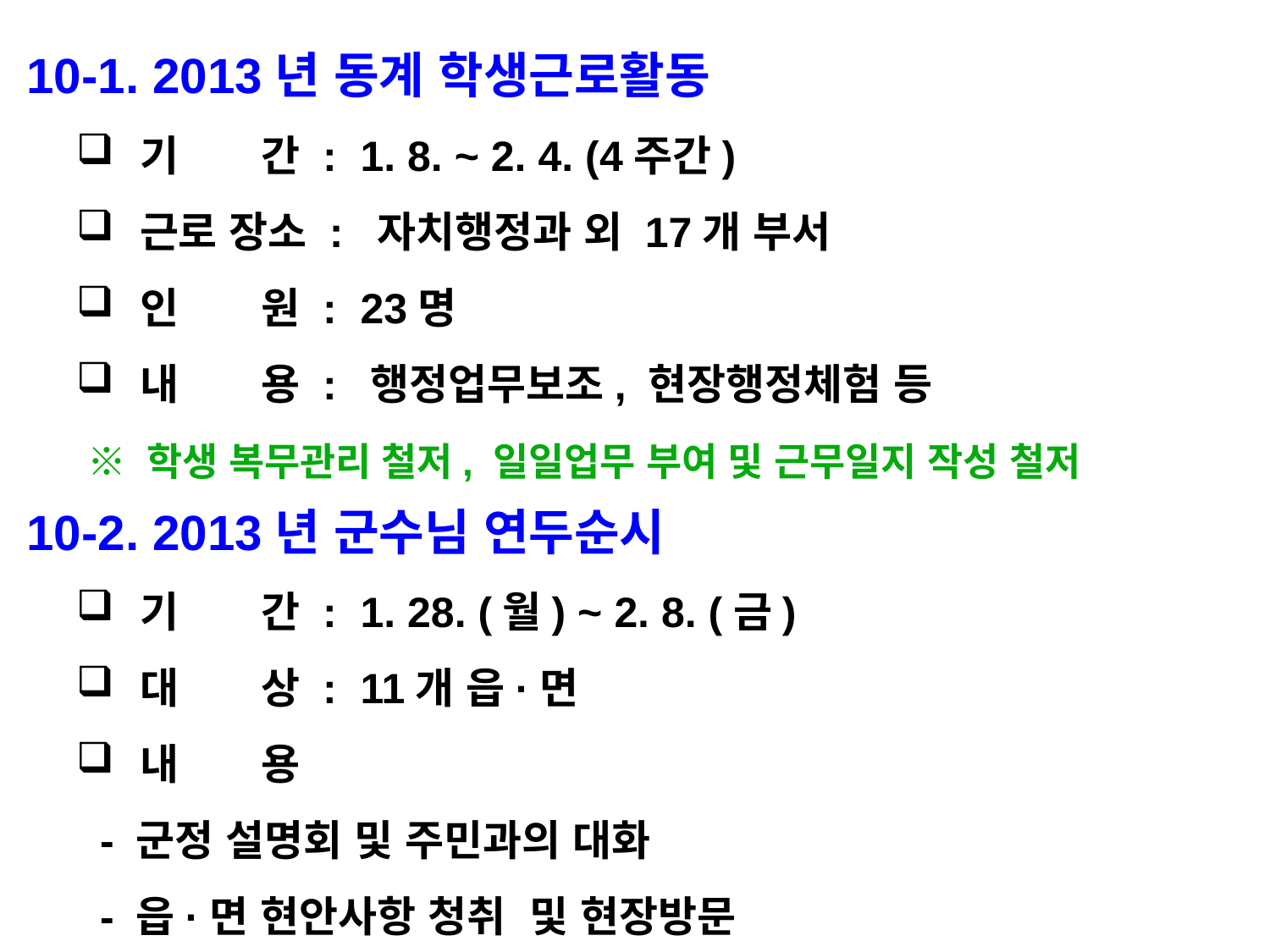

10-1. 2013년 동계 학생근로활동
기       간 :  1. 8. ~ 2. 4. (4주간)
근로 장소 :  자치행정과 외 17개 부서
인       원 :  23명
내       용 :  행정업무보조, 현장행정체험 등
 ※ 학생 복무관리 철저, 일일업무 부여 및 근무일지 작성 철저

 10-2. 2013년 군수님 연두순시
기       간 :  1. 28. (월) ~ 2. 8. (금)
대       상 :  11개 읍·면
내       용
  - 군정 설명회 및 주민과의 대화
  - 읍·면 현안사항 청취  및 현장방문